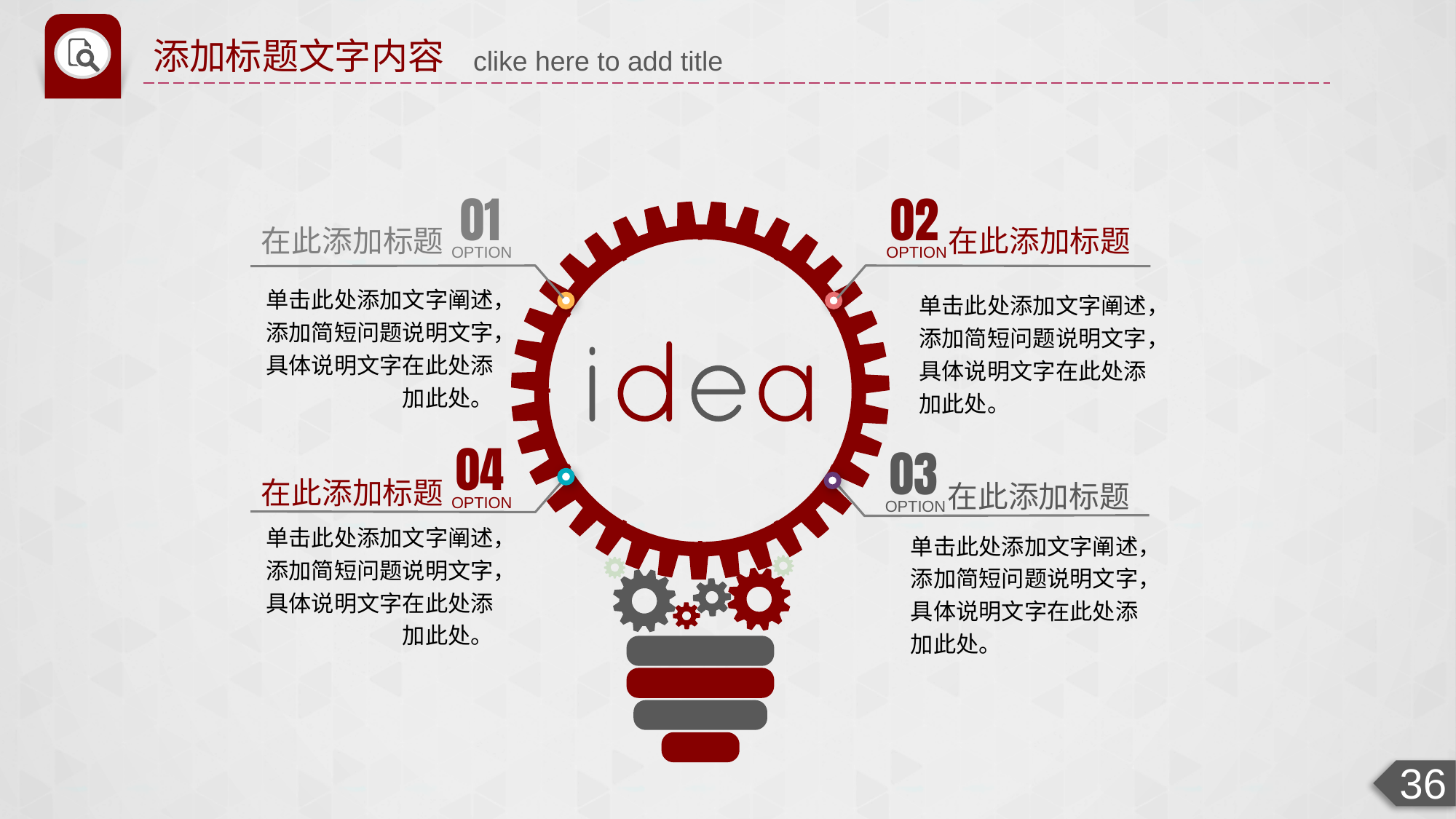

01
OPTION
在此添加标题

02
OPTION
在此添加标题

单击此处添加文字阐述，添加简短问题说明文字，具体说明文字在此处添加此处。
单击此处添加文字阐述，添加简短问题说明文字，具体说明文字在此处添加此处。

04
OPTION
在此添加标题

03
OPTION
在此添加标题

单击此处添加文字阐述，添加简短问题说明文字，具体说明文字在此处添加此处。
单击此处添加文字阐述，添加简短问题说明文字，具体说明文字在此处添加此处。